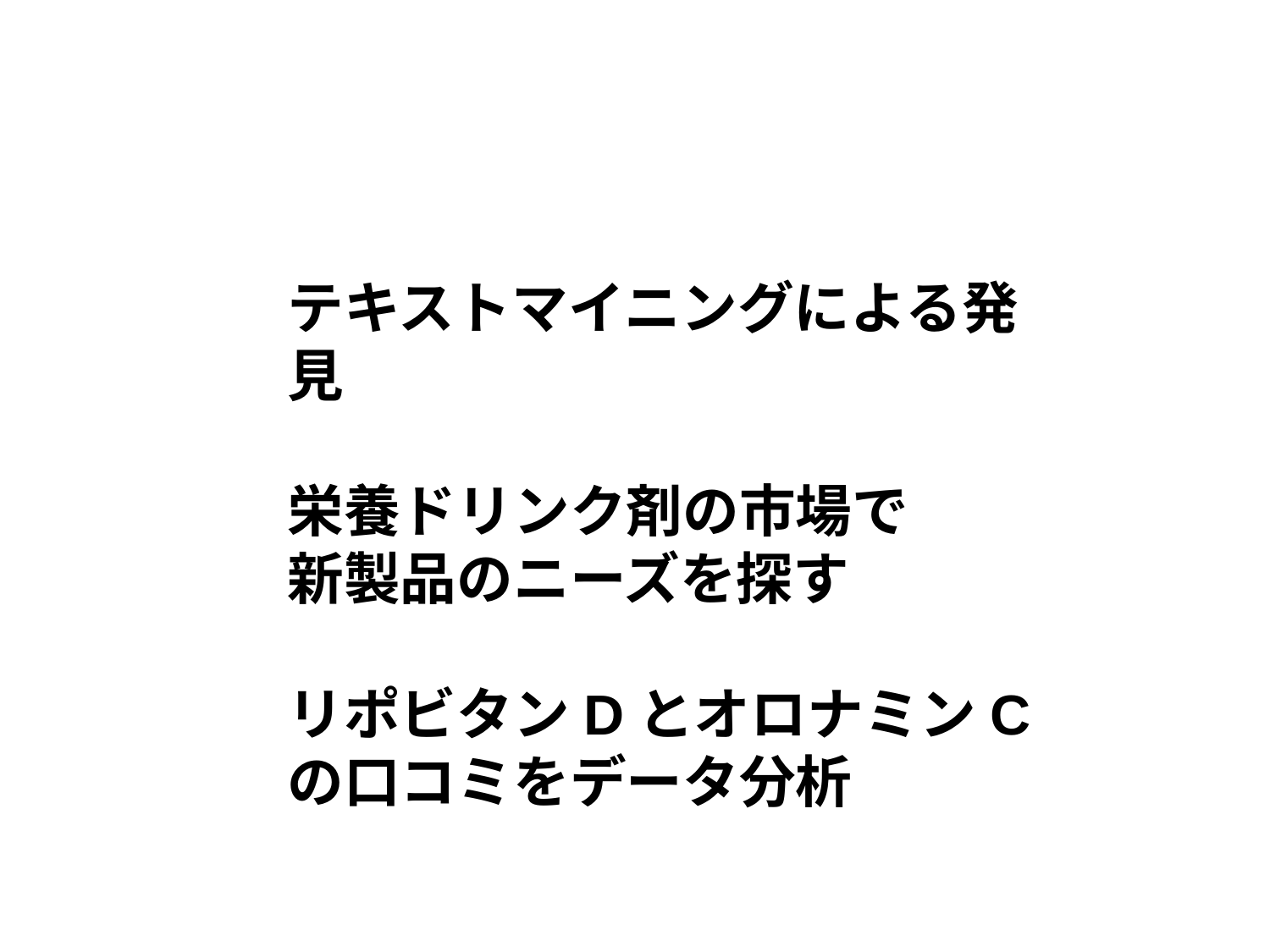

テキストマイニングによる発見

栄養ドリンク剤の市場で
新製品のニーズを探す

リポビタンDとオロナミンC
の口コミをデータ分析